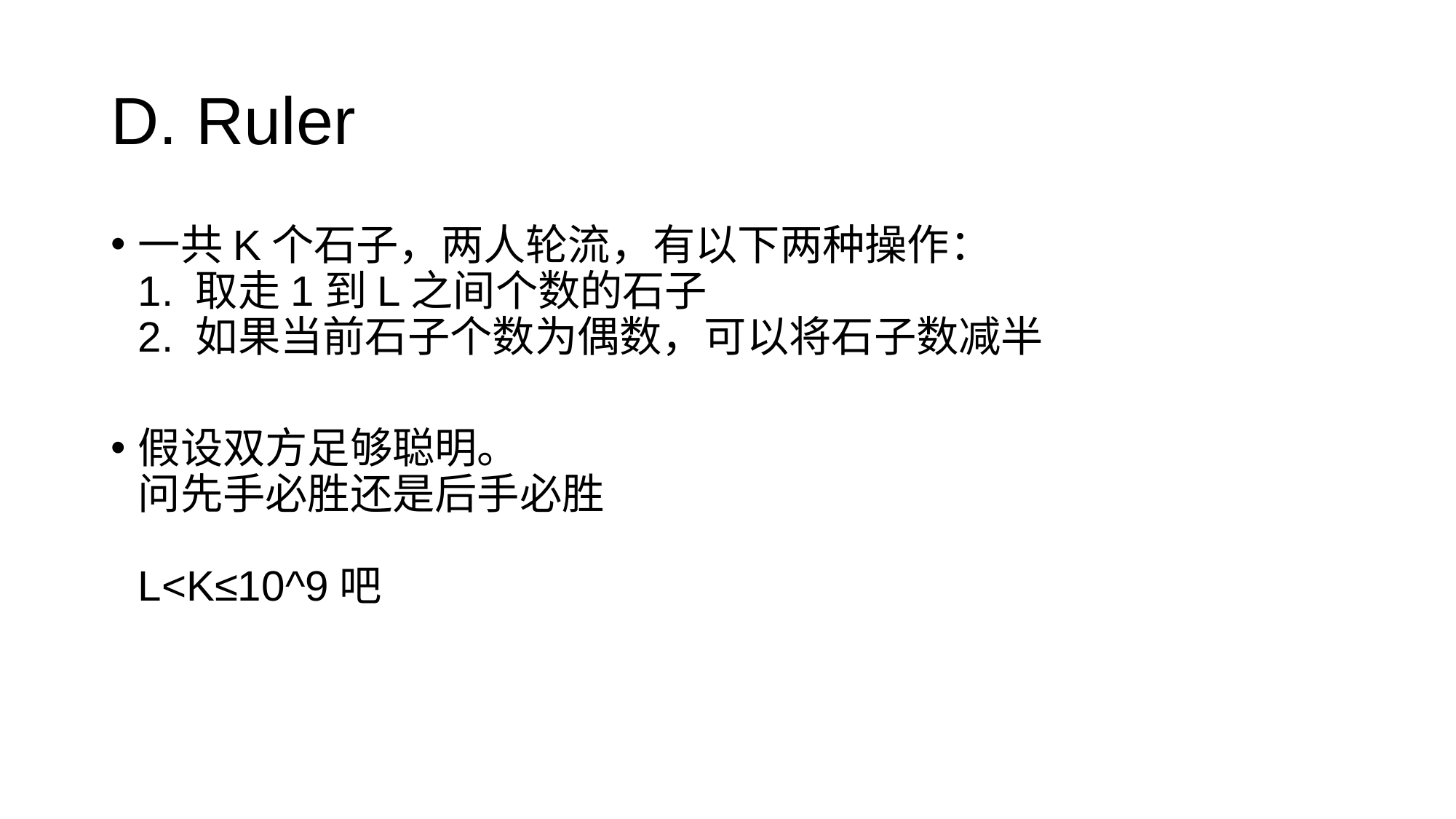

# D. Ruler
一共K个石子，两人轮流，有以下两种操作：
1. 取走1到L之间个数的石子
2. 如果当前石子个数为偶数，可以将石子数减半
假设双方足够聪明。
问先手必胜还是后手必胜
L<K≤10^9吧